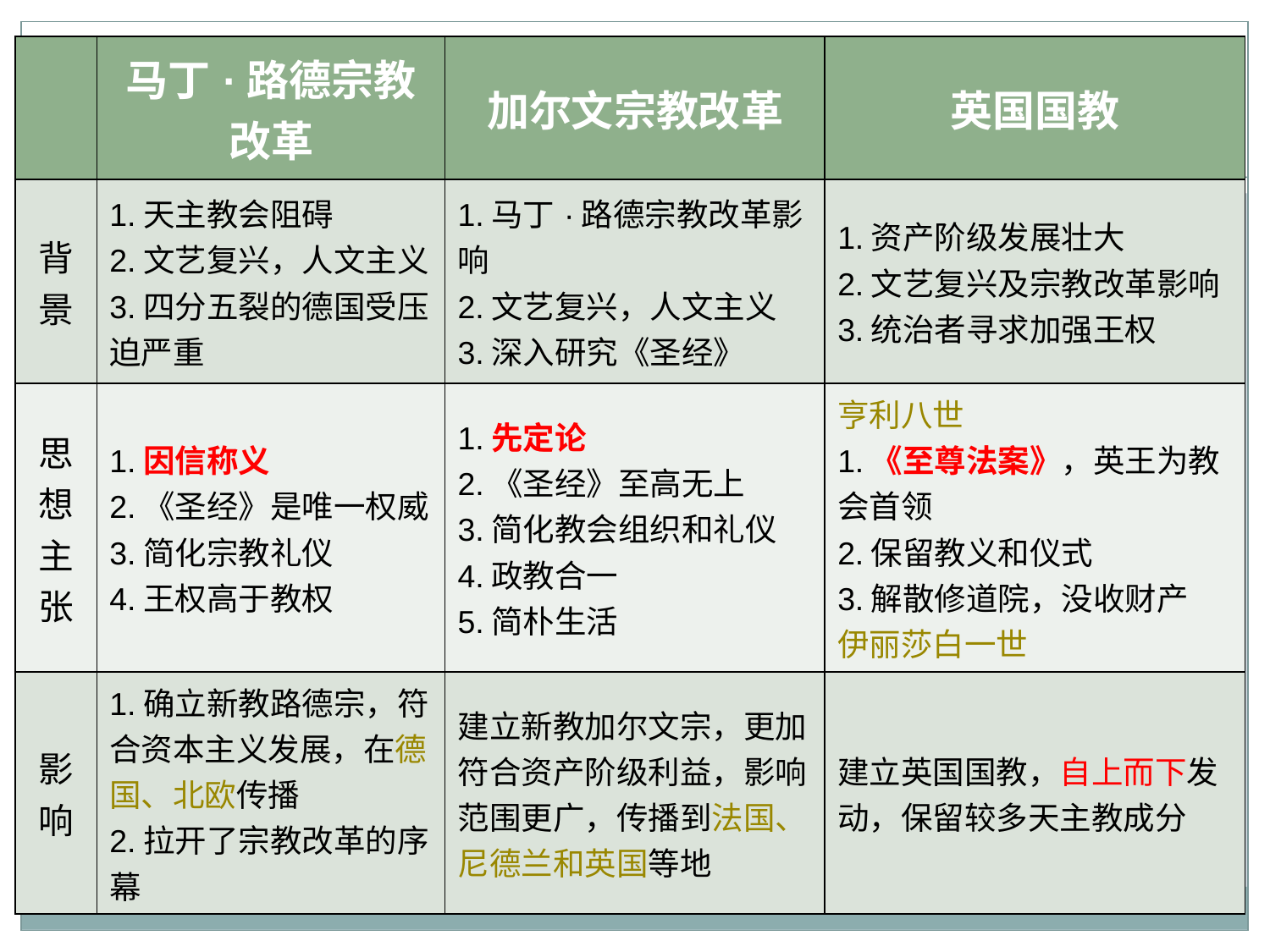

|  | 马丁·路德宗教改革 | 加尔文宗教改革 | 英国国教 |
| --- | --- | --- | --- |
| 背景 | 1.天主教会阻碍 2.文艺复兴，人文主义 3.四分五裂的德国受压迫严重 | 1.马丁·路德宗教改革影响 2.文艺复兴，人文主义 3.深入研究《圣经》 | 1.资产阶级发展壮大 2.文艺复兴及宗教改革影响 3.统治者寻求加强王权 |
| 思想主张 | 1.因信称义 2.《圣经》是唯一权威 3.简化宗教礼仪 4.王权高于教权 | 1.先定论 2.《圣经》至高无上 3.简化教会组织和礼仪 4.政教合一 5.简朴生活 | 亨利八世 1.《至尊法案》，英王为教会首领 2.保留教义和仪式 3.解散修道院，没收财产 伊丽莎白一世 |
| 影响 | 1.确立新教路德宗，符合资本主义发展，在德国、北欧传播 2.拉开了宗教改革的序幕 | 建立新教加尔文宗，更加符合资产阶级利益，影响范围更广，传播到法国、尼德兰和英国等地 | 建立英国国教，自上而下发动，保留较多天主教成分 |